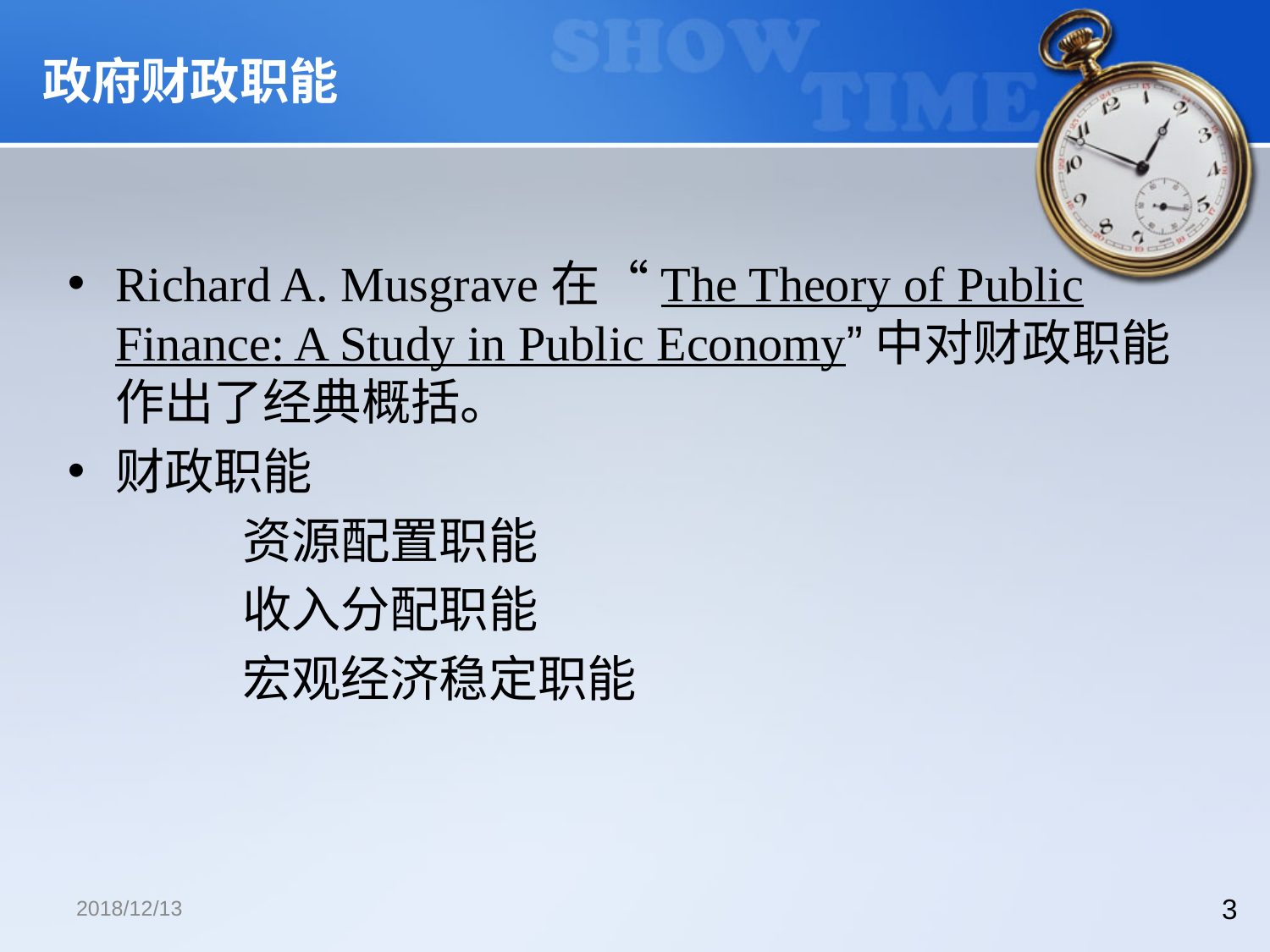

# 政府财政职能
Richard A. Musgrave在“The Theory of Public Finance: A Study in Public Economy”中对财政职能作出了经典概括。
财政职能
		资源配置职能
		收入分配职能
		宏观经济稳定职能
2018/12/13
3